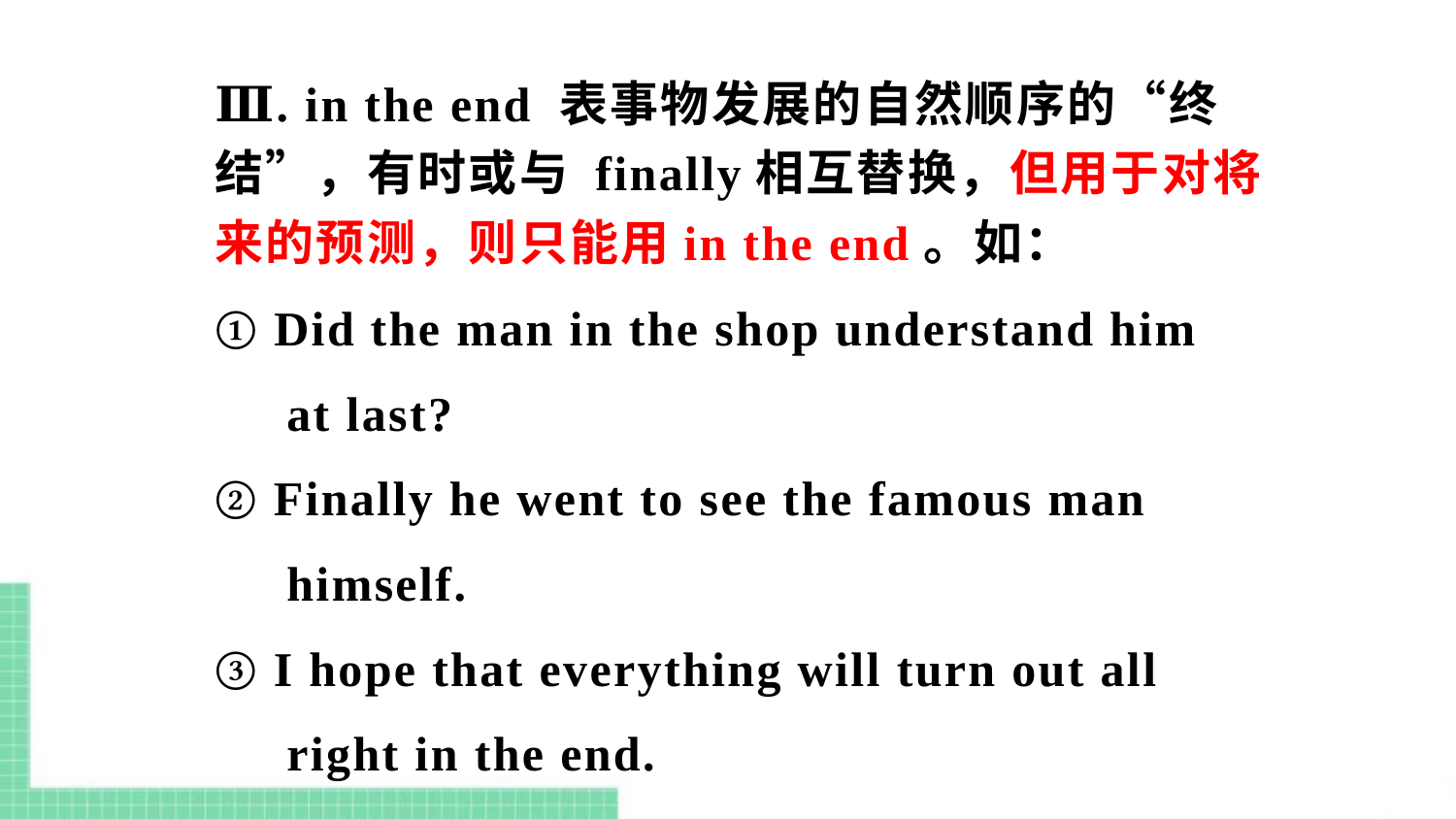

Ⅲ. in the end 表事物发展的自然顺序的“终结”，有时或与 finally相互替换，但用于对将来的预测，则只能用in the end。如：
① Did the man in the shop understand him
     at last?
② Finally he went to see the famous man
     himself.
③ I hope that everything will turn out all
     right in the end.